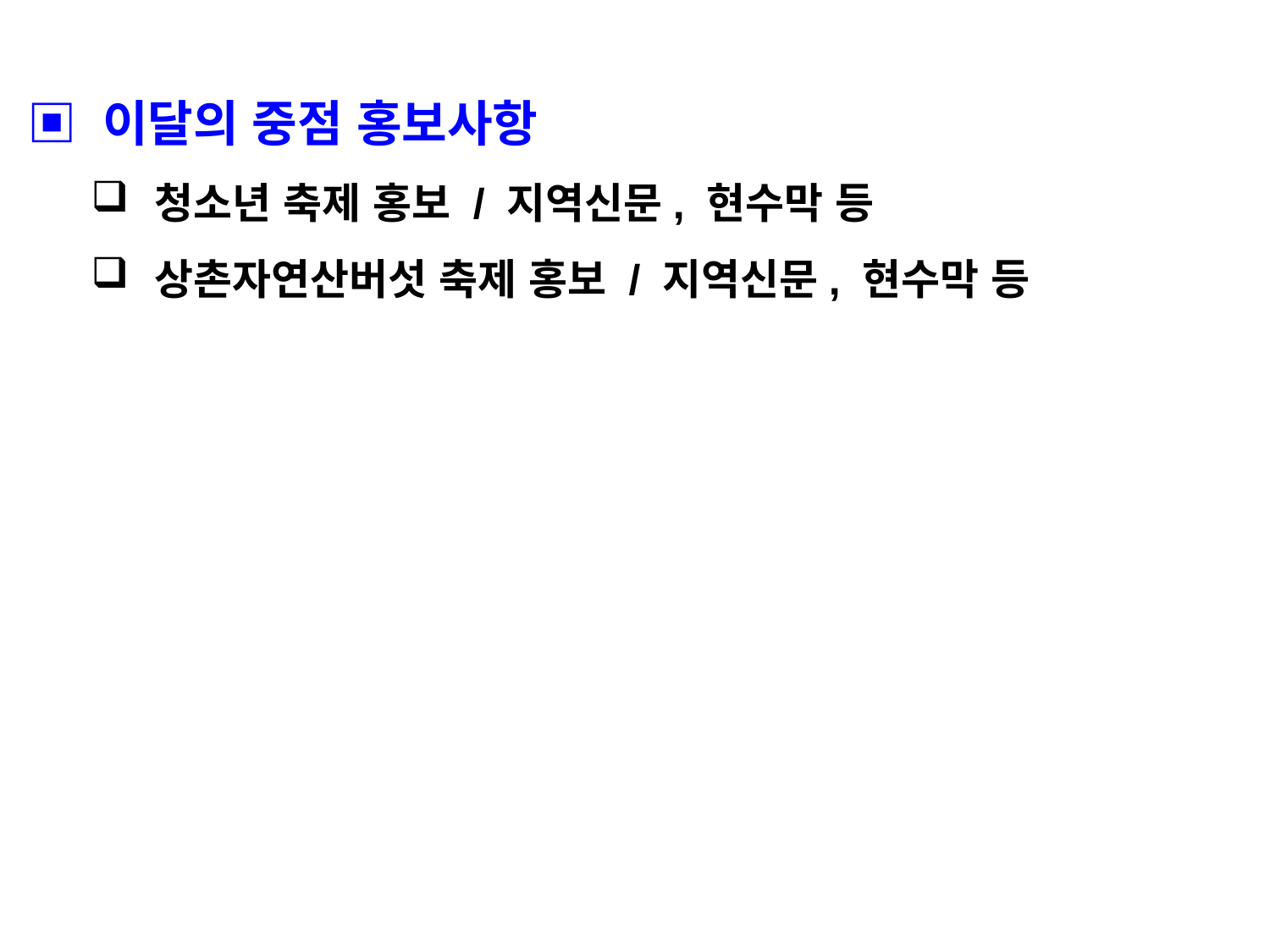

▣ 이달의 중점 홍보사항
청소년 축제 홍보 / 지역신문, 현수막 등
상촌자연산버섯 축제 홍보 / 지역신문, 현수막 등